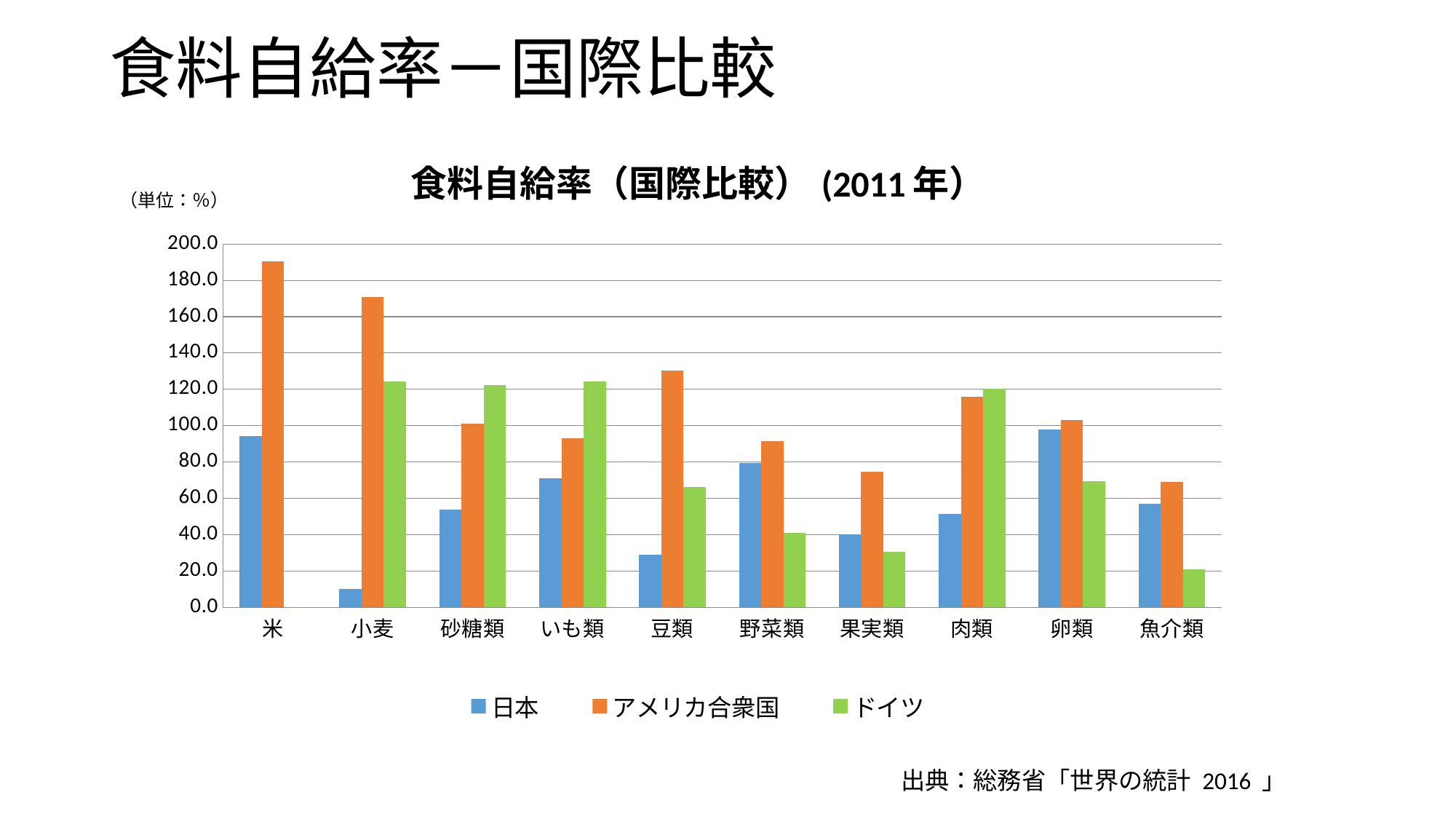

# 食料自給率－国際比較

### Chart: 食料自給率（国際比較）(2011年）

| Category | 日本 | アメリカ合衆国 | ドイツ |
|---|---|---|---|
| 米 | 94.2 | 190.3 | 0.0 |
| 小麦 | 10.1 | 170.7 | 124.2 |
| 砂糖類 | 53.8 | 101.0 | 122.5 |
| いも類 | 71.2 | 93.0 | 124.3 |
| 豆類 | 29.2 | 130.3 | 66.3 |
| 野菜類 | 79.3 | 91.3 | 41.1 |
| 果実類 | 40.1 | 74.6 | 30.5 |
| 肉類 | 51.3 | 115.9 | 120.3 |
| 卵類 | 98.1 | 103.3 | 69.6 |
| 魚介類 | 57.0 | 68.9 | 20.8 |
出典：総務省「世界の統計 2016 」